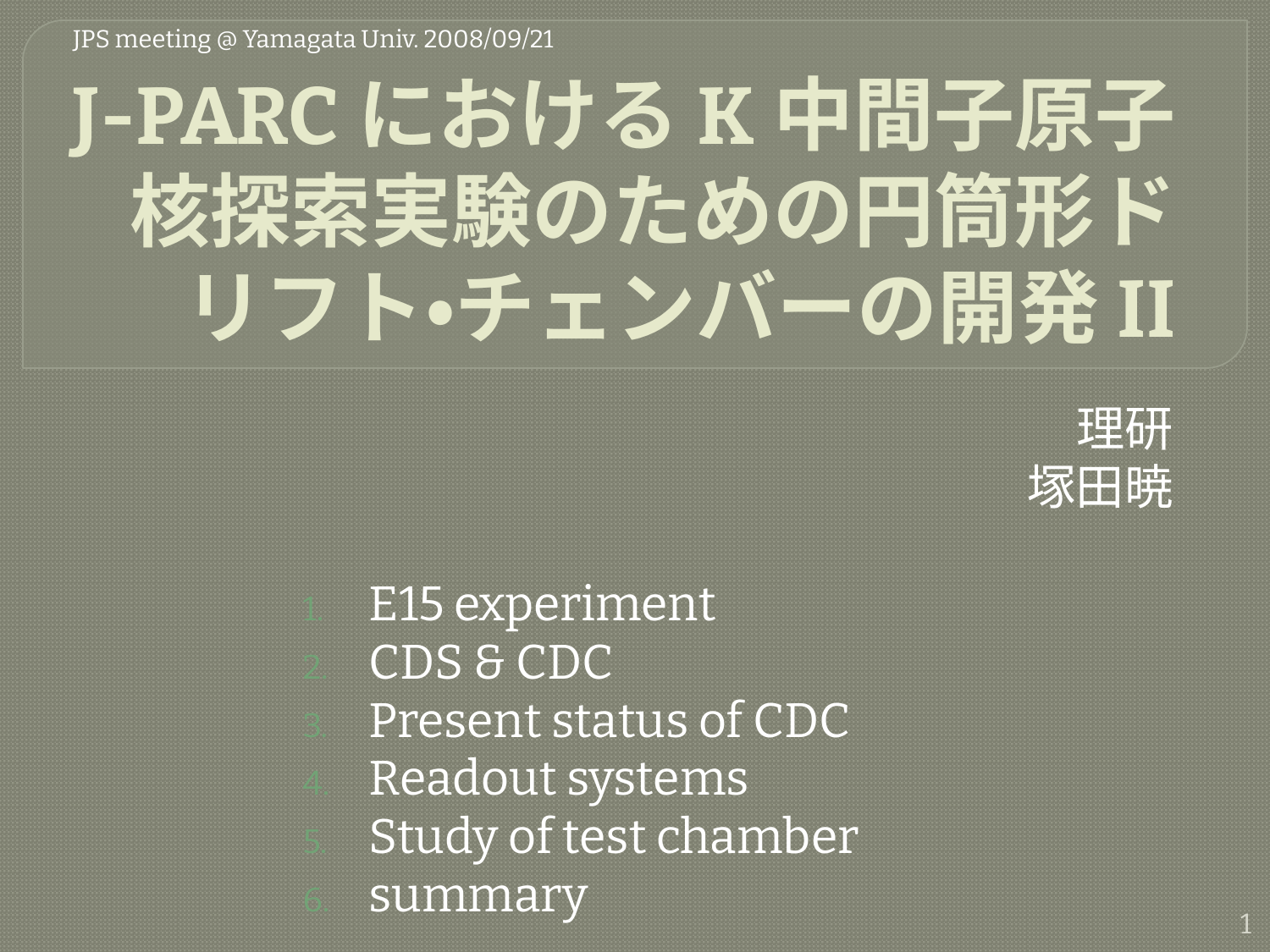

JPS meeting @ Yamagata Univ. 2008/09/21
# J-PARCにおけるK中間子原子核探索実験のための円筒形ドリフト・チェンバーの開発II
理研
塚田暁

E15 experiment
CDS & CDC
Present status of CDC
Readout systems
Study of test chamber
summary

1